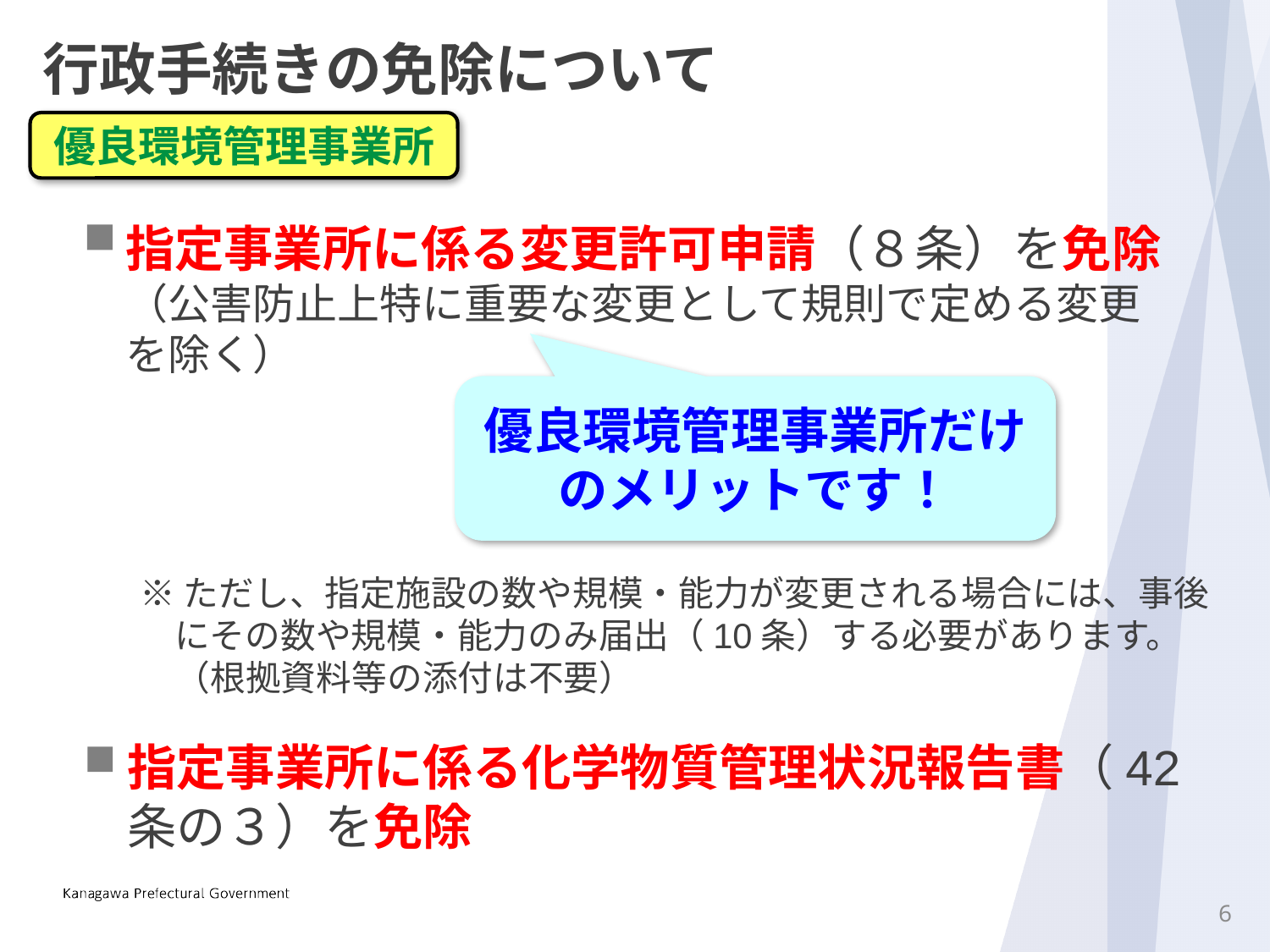

行政手続きの免除について
優良環境管理事業所
指定事業所に係る変更許可申請（８条）を免除（公害防止上特に重要な変更として規則で定める変更を除く）

優良環境管理事業所だけのメリットです！
※ただし、指定施設の数や規模・能力が変更される場合には、事後
　にその数や規模・能力のみ届出（10条）する必要があります。
　（根拠資料等の添付は不要）
指定事業所に係る化学物質管理状況報告書（42条の３）を免除

6